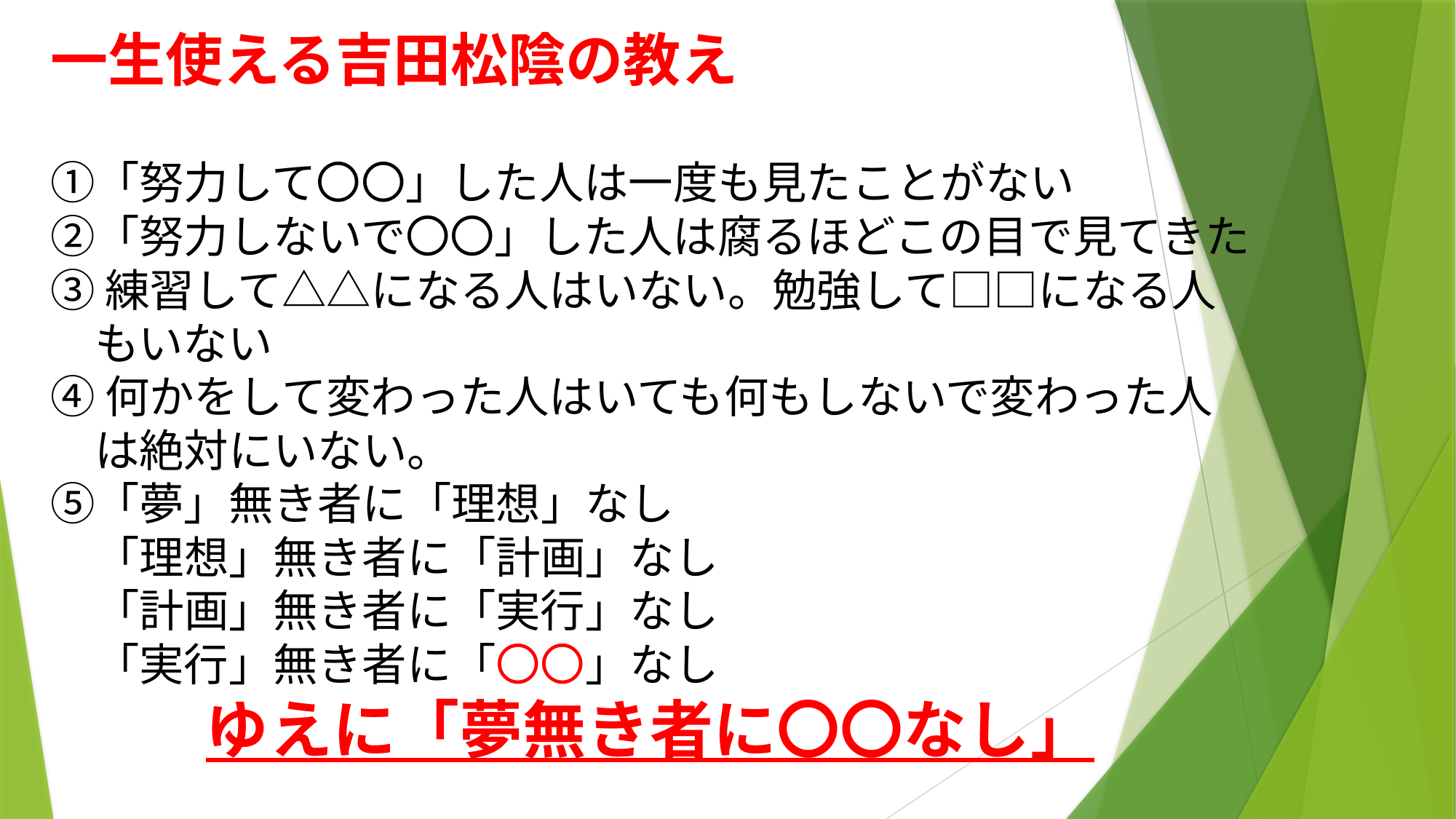

# 一生使える吉田松陰の教え ①「努力して〇〇」した人は一度も見たことがない ②「努力しないで〇〇」した人は腐るほどこの目で見てきた ③ 練習して△△になる人はいない。勉強して□□になる人 　もいない ④ 何かをして変わった人はいても何もしないで変わった人 　は絶対にいない。 ⑤「夢」無き者に「理想」なし 　「理想」無き者に「計画」なし 　「計画」無き者に「実行」なし 　「実行」無き者に「〇〇」なし 　　　ゆえに「夢無き者に〇〇なし」